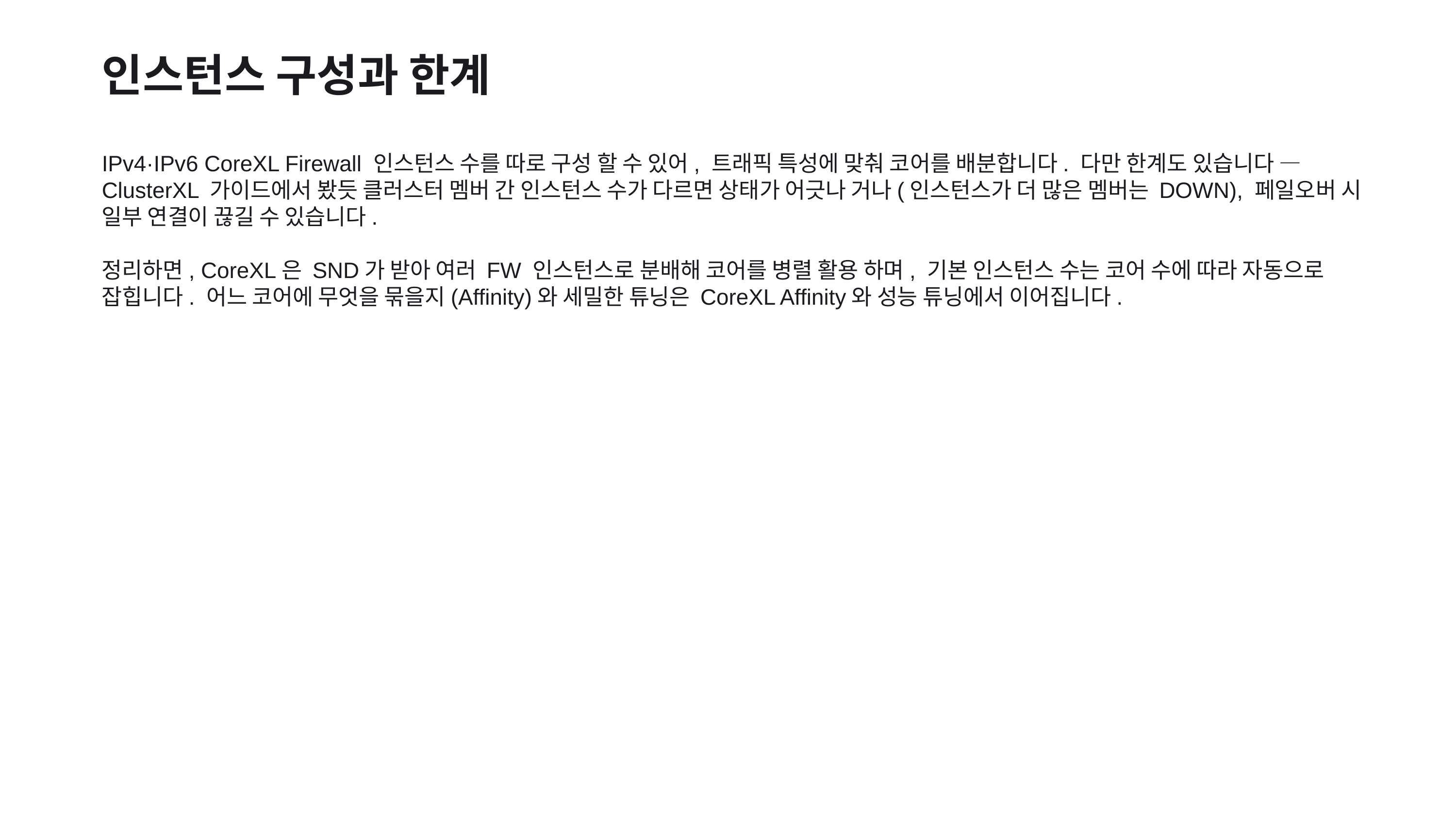

인스턴스 구성과 한계
IPv4·IPv6 CoreXL Firewall 인스턴스 수를 따로 구성 할 수 있어, 트래픽 특성에 맞춰 코어를 배분합니다. 다만 한계도 있습니다 — ClusterXL 가이드에서 봤듯 클러스터 멤버 간 인스턴스 수가 다르면 상태가 어긋나 거나(인스턴스가 더 많은 멤버는 DOWN), 페일오버 시 일부 연결이 끊길 수 있습니다.

정리하면, CoreXL은 SND가 받아 여러 FW 인스턴스로 분배해 코어를 병렬 활용 하며, 기본 인스턴스 수는 코어 수에 따라 자동으로 잡힙니다. 어느 코어에 무엇을 묶을지(Affinity)와 세밀한 튜닝은 CoreXL Affinity와 성능 튜닝에서 이어집니다.